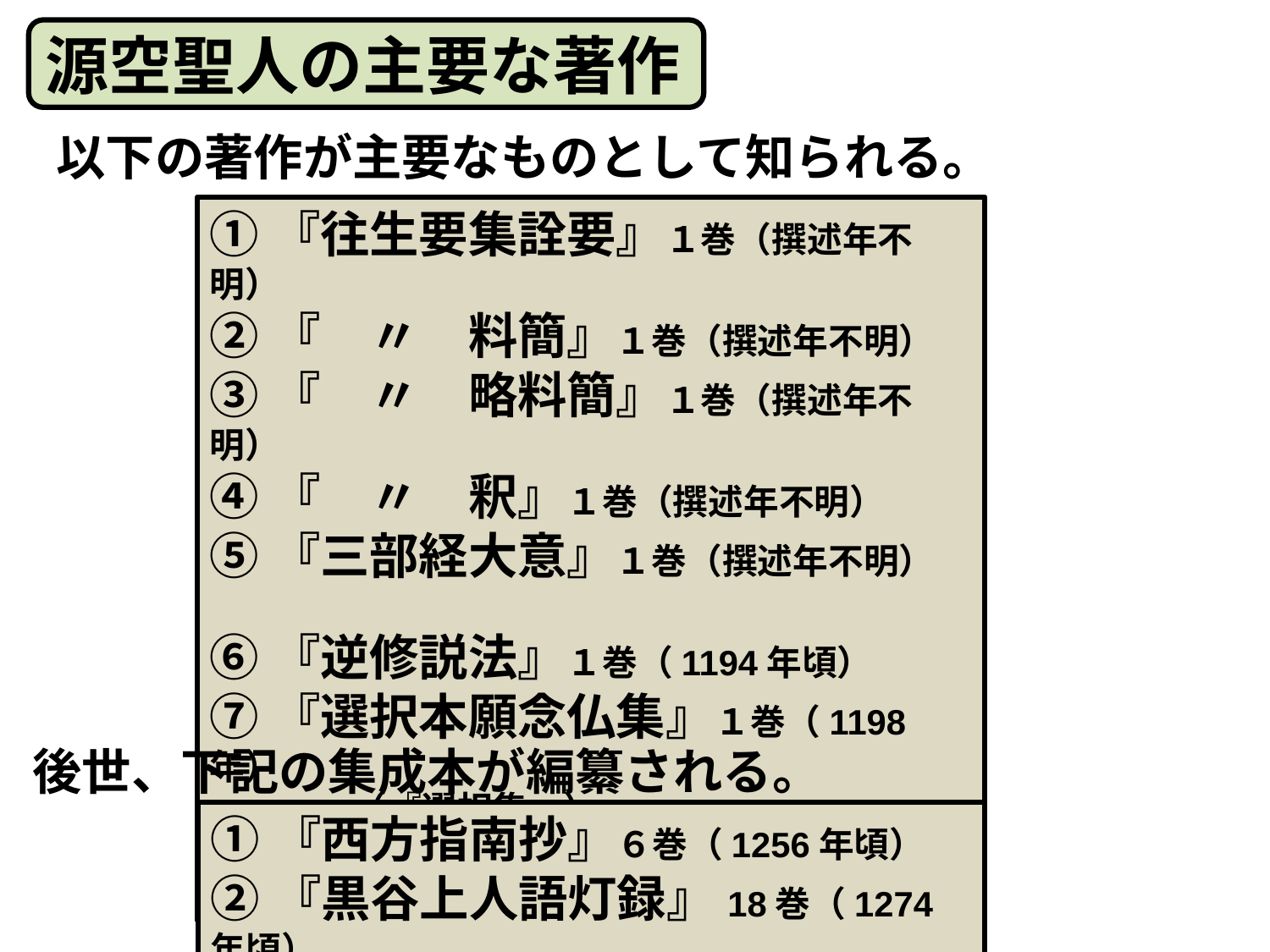

源空聖人の主要な著作
以下の著作が主要なものとして知られる。
①『往生要集詮要』１巻（撰述年不明）
②『　〃　料簡』１巻（撰述年不明）
③『　〃　略料簡』１巻（撰述年不明）
④『　〃　釈』１巻（撰述年不明）
⑤『三部経大意』１巻（撰述年不明）
⑥『逆修説法』１巻（1194年頃）
⑦『選択本願念仏集』１巻（1198年）
　　　　（『選択集』）
　　　　　　　　　　　その他、消息など多数。
後世、下記の集成本が編纂される。
①『西方指南抄』６巻（1256年頃）
②『黒谷上人語灯録』18巻（1274年頃）